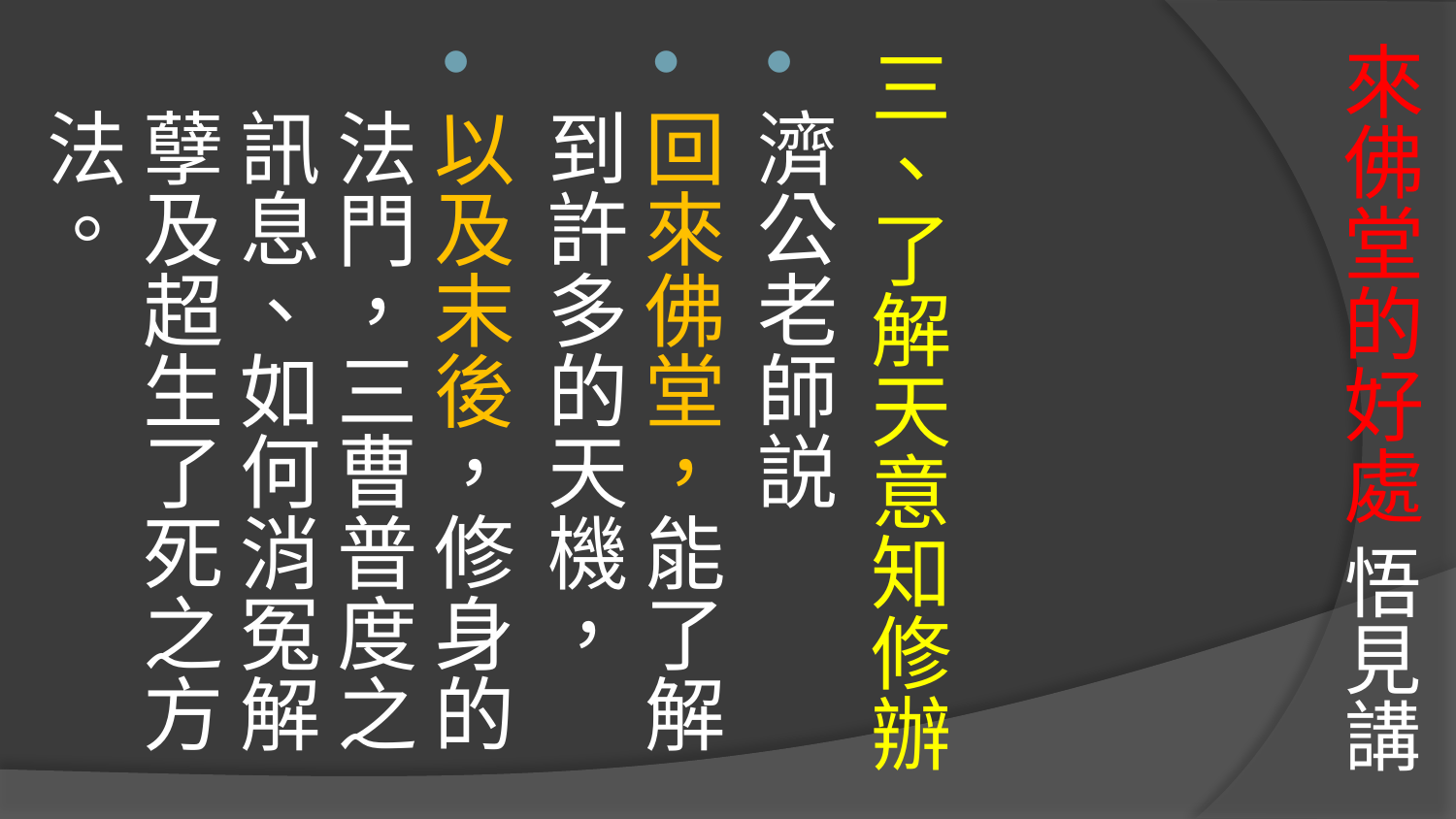

# 來佛堂的好處 悟見講
三、了解天意知修辦
濟公老師説
回來佛堂，能了解到許多的天機，
以及末後，修身的法門，三曹普度之訊息、如何消冤解孽及超生了死之方法。